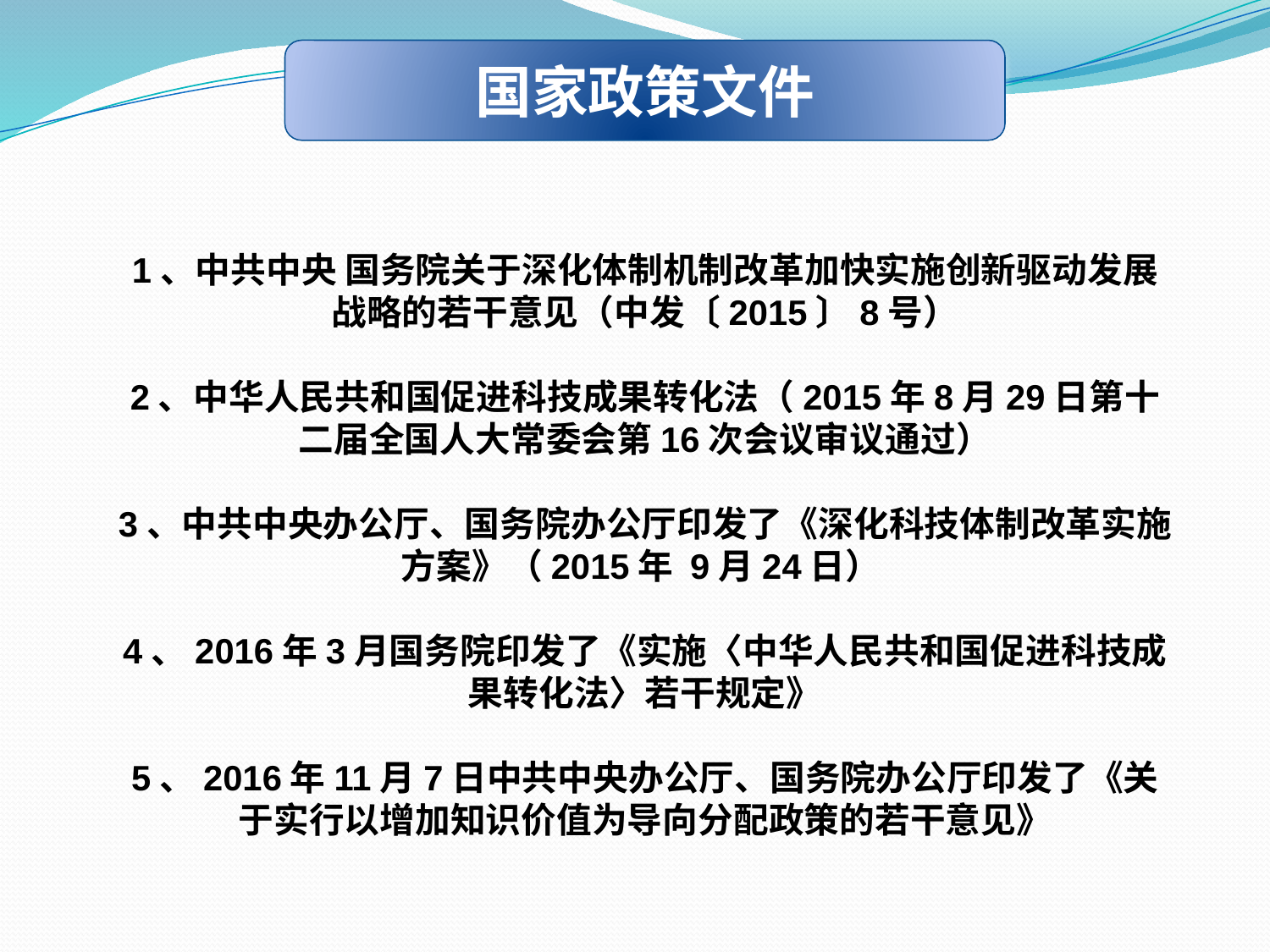

国家政策文件

1、中共中央 国务院关于深化体制机制改革加快实施创新驱动发展战略的若干意见（中发〔2015〕8号）

2、中华人民共和国促进科技成果转化法（2015年8月29日第十二届全国人大常委会第16次会议审议通过）

3、中共中央办公厅、国务院办公厅印发了《深化科技体制改革实施方案》（2015年 9月24日）

4、2016年3月国务院印发了《实施〈中华人民共和国促进科技成果转化法〉若干规定》

5、2016年11月7日中共中央办公厅、国务院办公厅印发了《关于实行以增加知识价值为导向分配政策的若干意见》